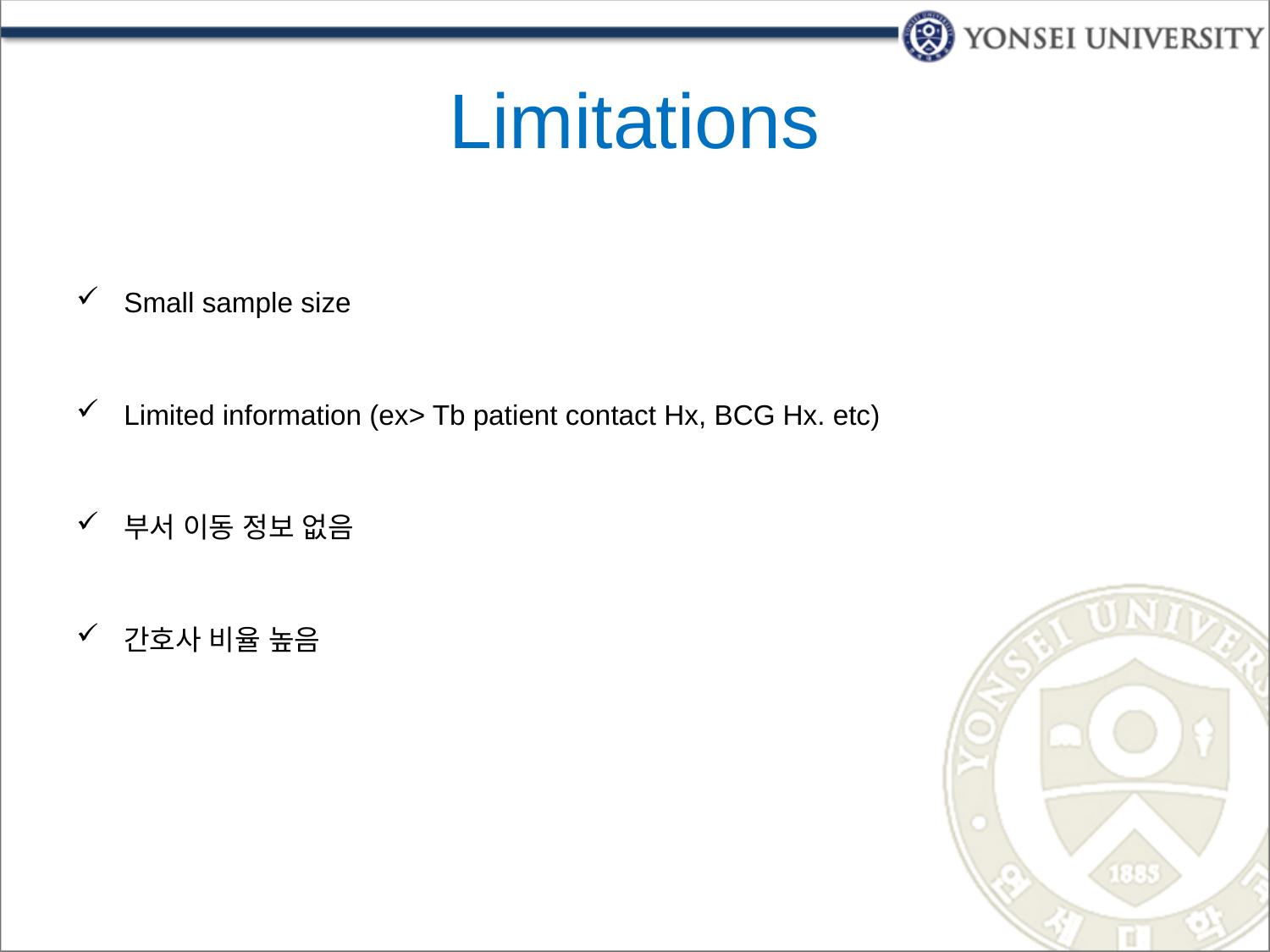

# Limitations

Small sample size

Limited information (ex> Tb patient contact Hx, BCG Hx. etc)

부서 이동 정보 없음

간호사 비율 높음